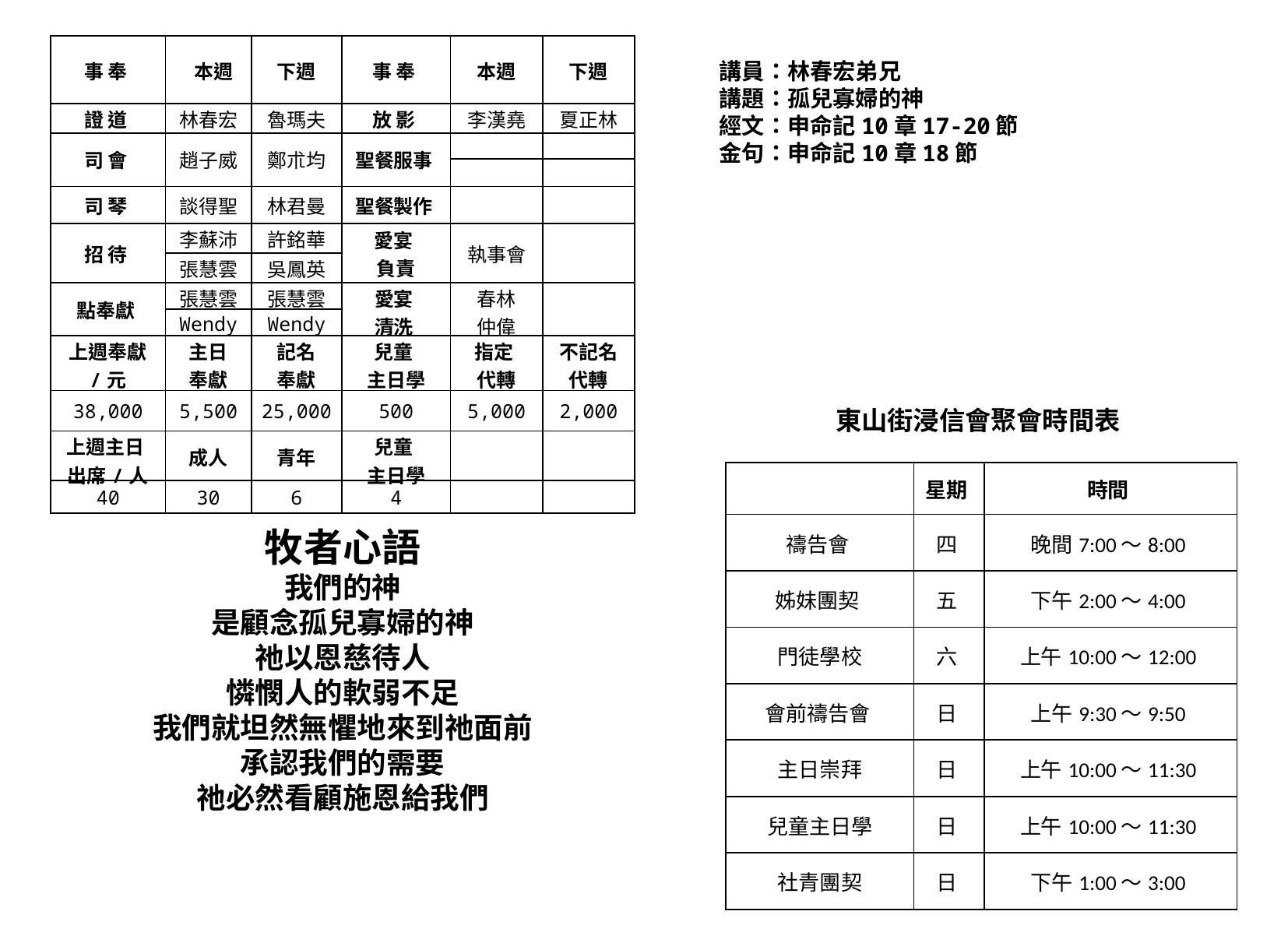

| 事 奉 | 本週 | 下週 | 事 奉 | 本週 | 下週 |
| --- | --- | --- | --- | --- | --- |
| 證 道 | 林春宏 | 魯瑪夫 | 放 影 | 李漢堯 | 夏正林 |
| 司 會 | 趙子威 | 鄭朮均 | 聖餐服事 |  |  |
|  |  |  |  |  |  |
| 司 琴 | 談得聖 | 林君曼 | 聖餐製作 |  |  |
| 招 待 | 李蘇沛 | 許銘華 | 愛宴 負責 | 執事會 |  |
|  | 張慧雲 | 吳鳳英 |  |  |  |
| 點奉獻 | 張慧雲 | 張慧雲 | 愛宴 清洗 | 春林 仲偉 |  |
|  | Wendy | Wendy |  |  |  |
| 上週奉獻 /元 | 主日 奉獻 | 記名 奉獻 | 兒童 主日學 | 指定 代轉 | 不記名 代轉 |
| 38,000 | 5,500 | 25,000 | 500 | 5,000 | 2,000 |
| 上週主日 出席/人 | 成人 | 青年 | 兒童 主日學 |  |  |
| 40 | 30 | 6 | 4 |  |  |
講員：林春宏弟兄
講題：孤兒寡婦的神
經文：申命記10章17-20節
金句：申命記10章18節

東山街浸信會聚會時間表
|  | 星期 | 時間 |
| --- | --- | --- |
| 禱告會 | 四 | 晚間7:00～8:00 |
| 姊妹團契 | 五 | 下午2:00～4:00 |
| 門徒學校 | 六 | 上午10:00～12:00 |
| 會前禱告會 | 日 | 上午9:30～9:50 |
| 主日崇拜 | 日 | 上午10:00～11:30 |
| 兒童主日學 | 日 | 上午10:00～11:30 |
| 社青團契 | 日 | 下午1:00～3:00 |
牧者心語
我們的神
是顧念孤兒寡婦的神
祂以恩慈待人
憐憫人的軟弱不足
我們就坦然無懼地來到祂面前
承認我們的需要
祂必然看顧施恩給我們